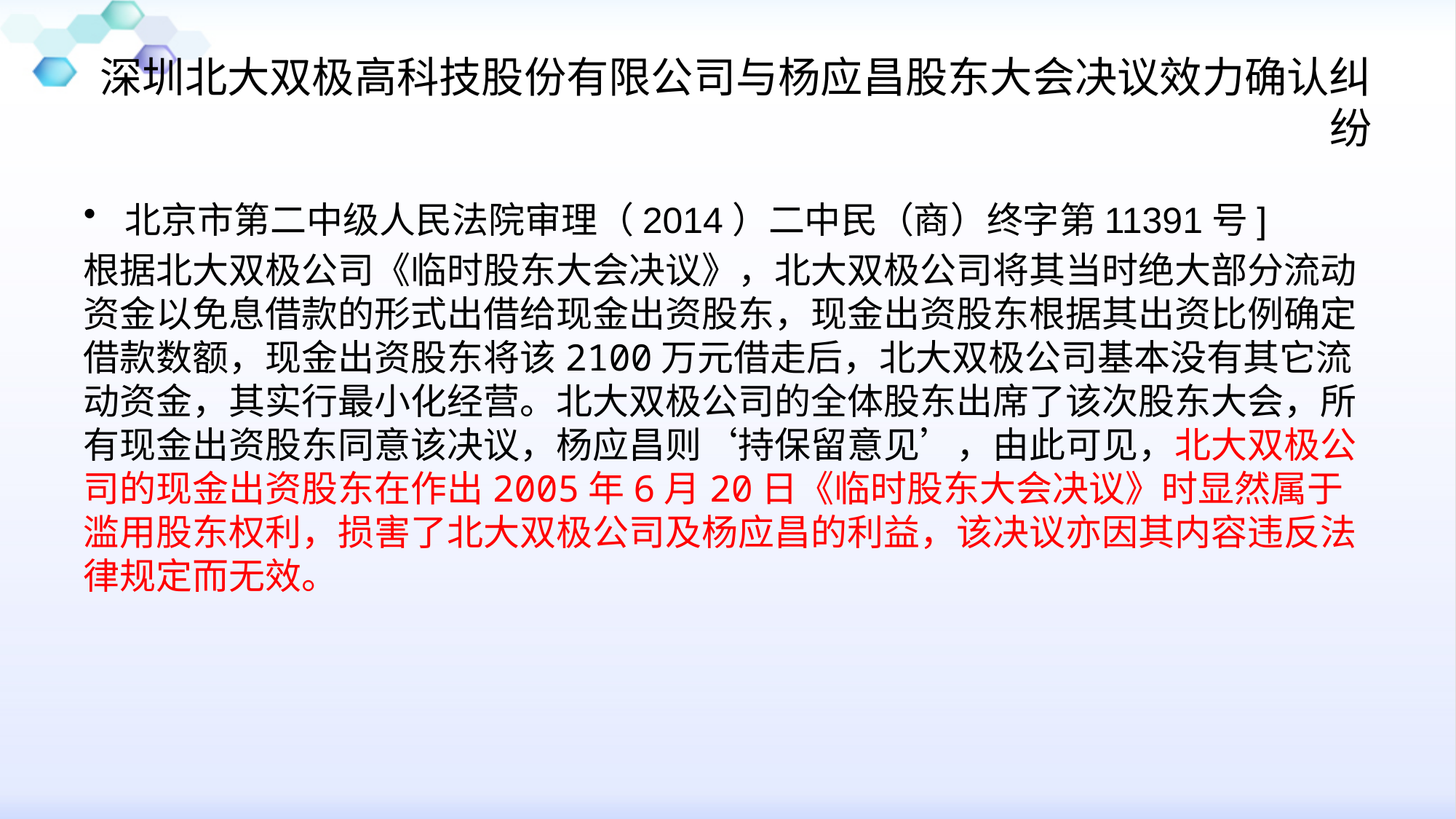

# 深圳北大双极高科技股份有限公司与杨应昌股东大会决议效力确认纠纷
北京市第二中级人民法院审理（2014）二中民（商）终字第11391号]
根据北大双极公司《临时股东大会决议》，北大双极公司将其当时绝大部分流动资金以免息借款的形式出借给现金出资股东，现金出资股东根据其出资比例确定借款数额，现金出资股东将该2100万元借走后，北大双极公司基本没有其它流动资金，其实行最小化经营。北大双极公司的全体股东出席了该次股东大会，所有现金出资股东同意该决议，杨应昌则‘持保留意见’，由此可见，北大双极公司的现金出资股东在作出2005年6月20日《临时股东大会决议》时显然属于滥用股东权利，损害了北大双极公司及杨应昌的利益，该决议亦因其内容违反法律规定而无效。